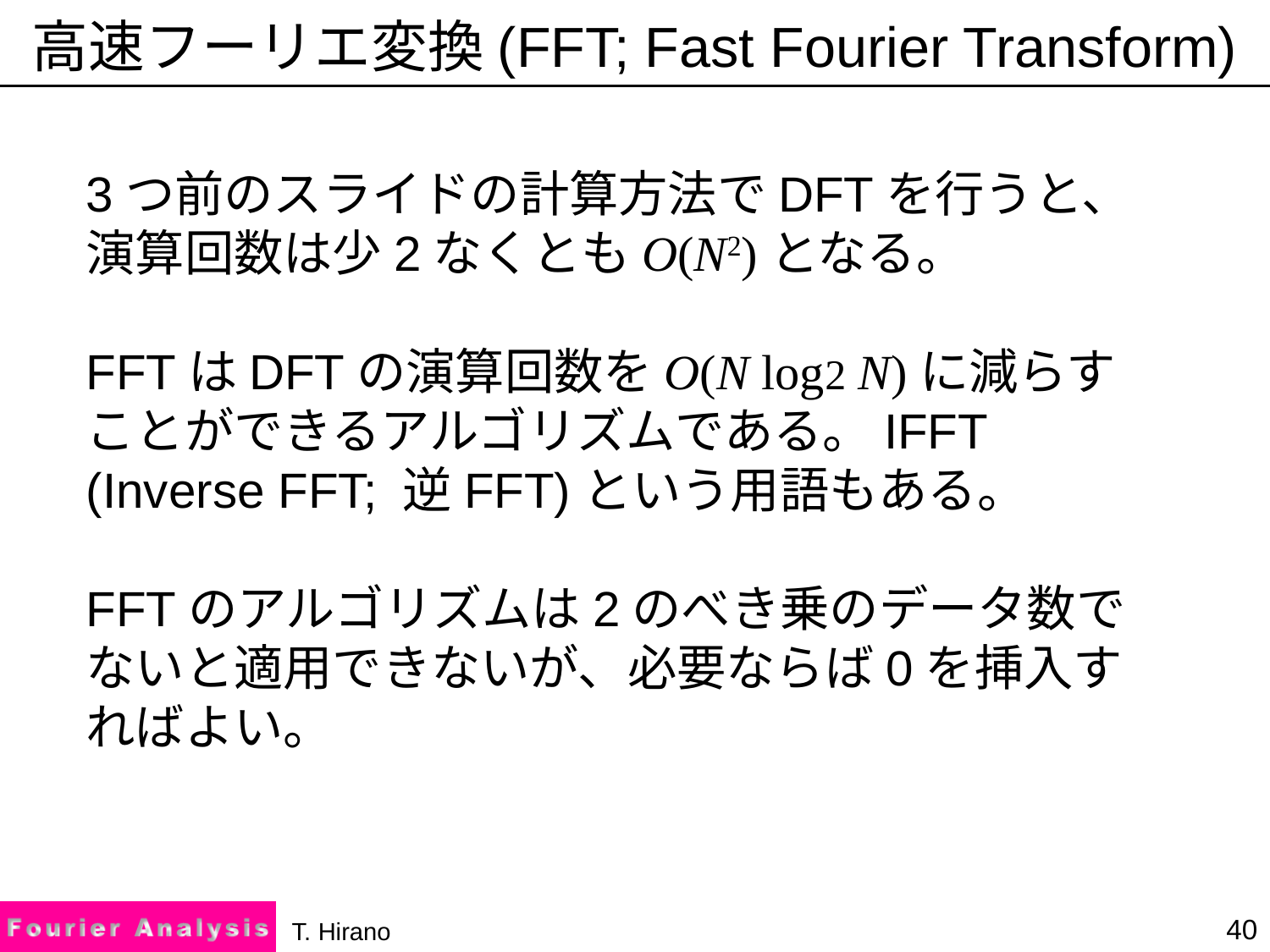

# 高速フーリエ変換(FFT; Fast Fourier Transform)
3つ前のスライドの計算方法でDFTを行うと、演算回数は少2なくともO(N2)となる。

FFTはDFTの演算回数をO(N log2 N)に減らすことができるアルゴリズムである。IFFT (Inverse FFT; 逆FFT)という用語もある。

FFTのアルゴリズムは2のべき乗のデータ数でないと適用できないが、必要ならば0を挿入すればよい。